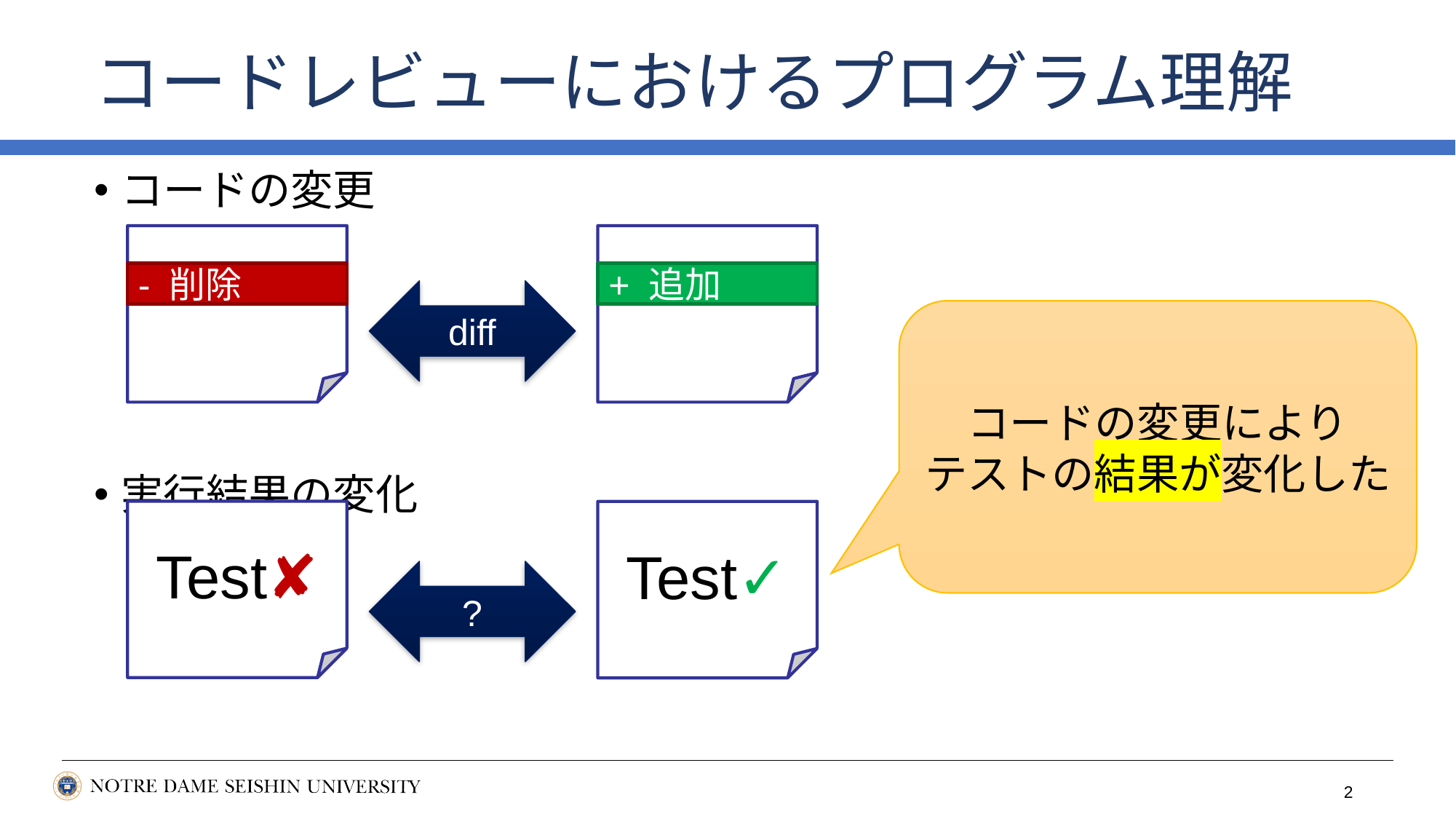

# コードレビューにおけるプログラム理解
コードの変更

実行結果の変化

- 削除
+ 追加
diff
コードの変更により
テストの結果が変化した
Test✘
Test✓
?